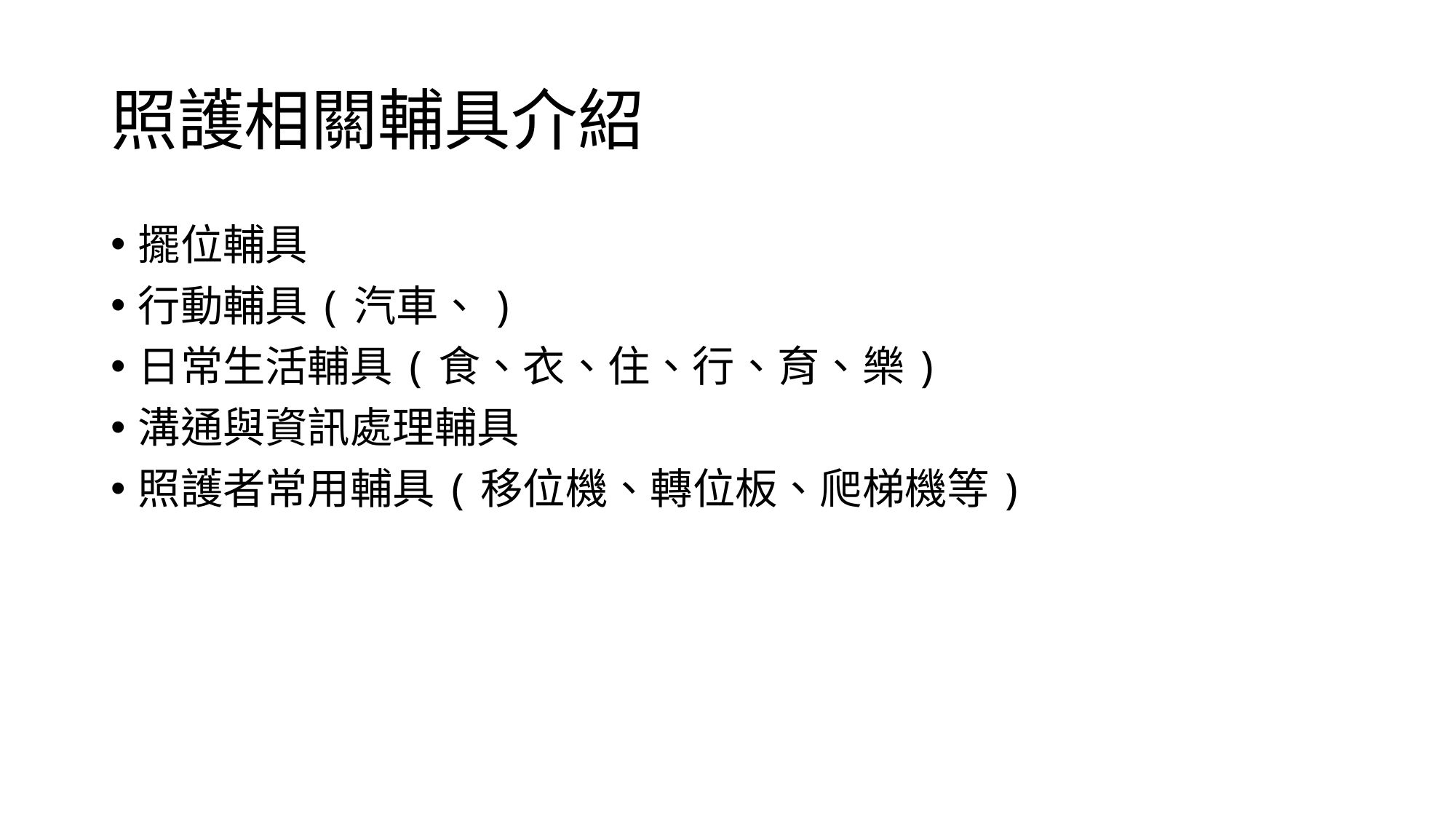

# 照護相關輔具介紹
擺位輔具
行動輔具(汽車、)
日常生活輔具(食、衣、住、行、育、樂)
溝通與資訊處理輔具
照護者常用輔具(移位機、轉位板、爬梯機等)